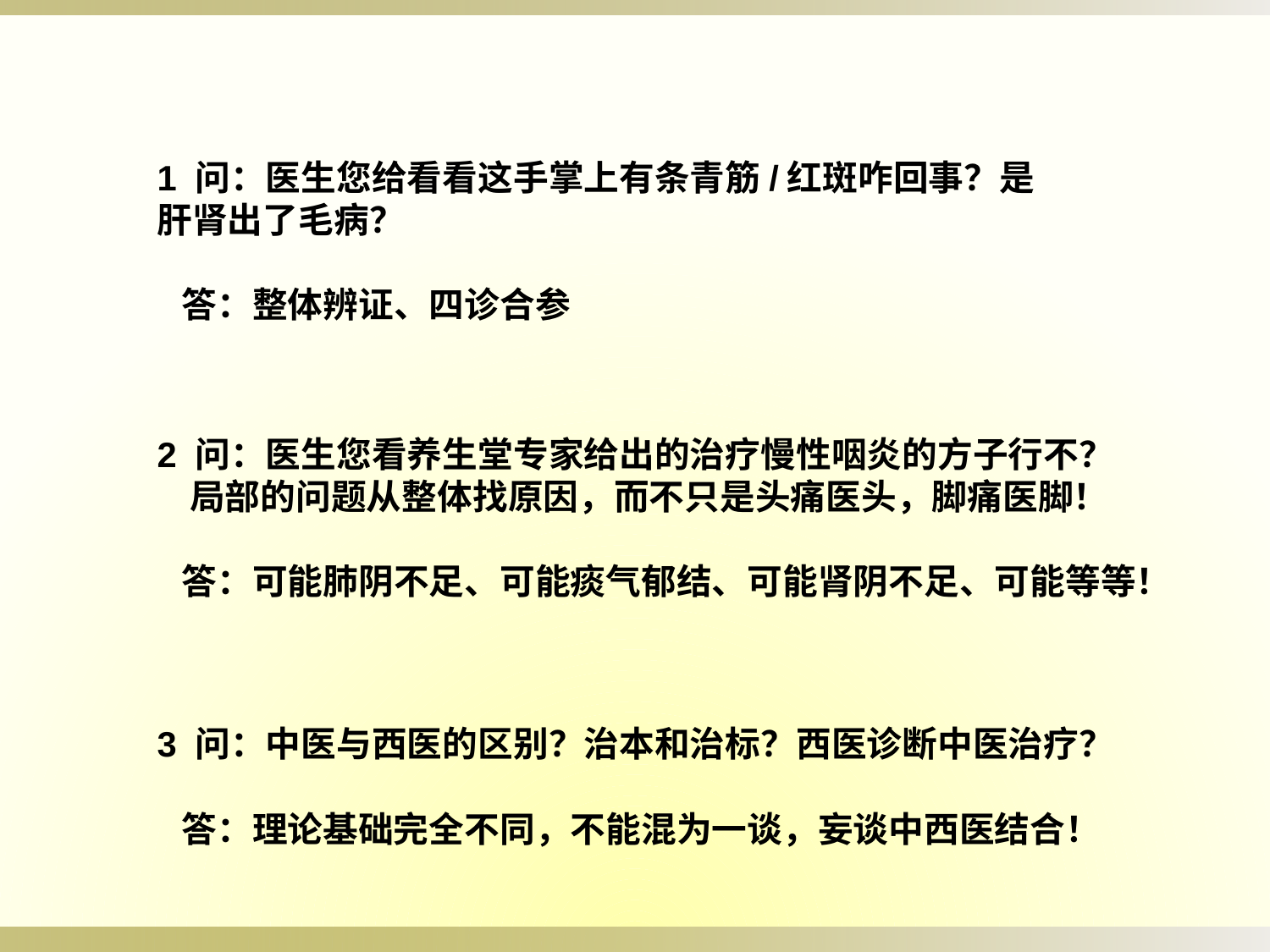

1 问：医生您给看看这手掌上有条青筋/红斑咋回事？是肝肾出了毛病？

  答：整体辨证、四诊合参

2 问：医生您看养生堂专家给出的治疗慢性咽炎的方子行不？
   局部的问题从整体找原因，而不只是头痛医头，脚痛医脚！

  答：可能肺阴不足、可能痰气郁结、可能肾阴不足、可能等等！
3 问：中医与西医的区别？治本和治标？西医诊断中医治疗？

  答：理论基础完全不同，不能混为一谈，妄谈中西医结合！